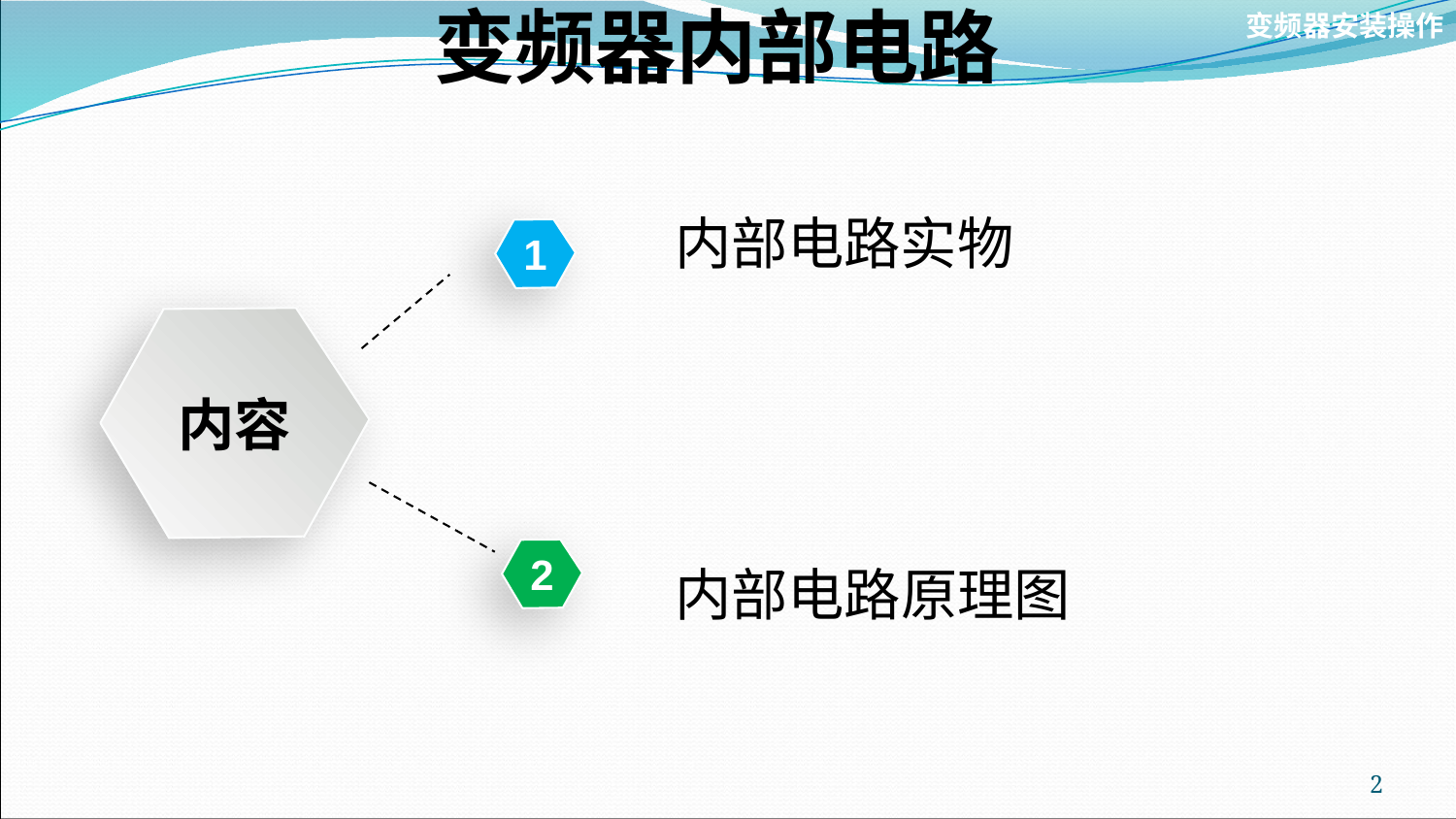

变频器安装操作
变频器内部电路
内部电路实物
1
内容
2
内部电路原理图
2